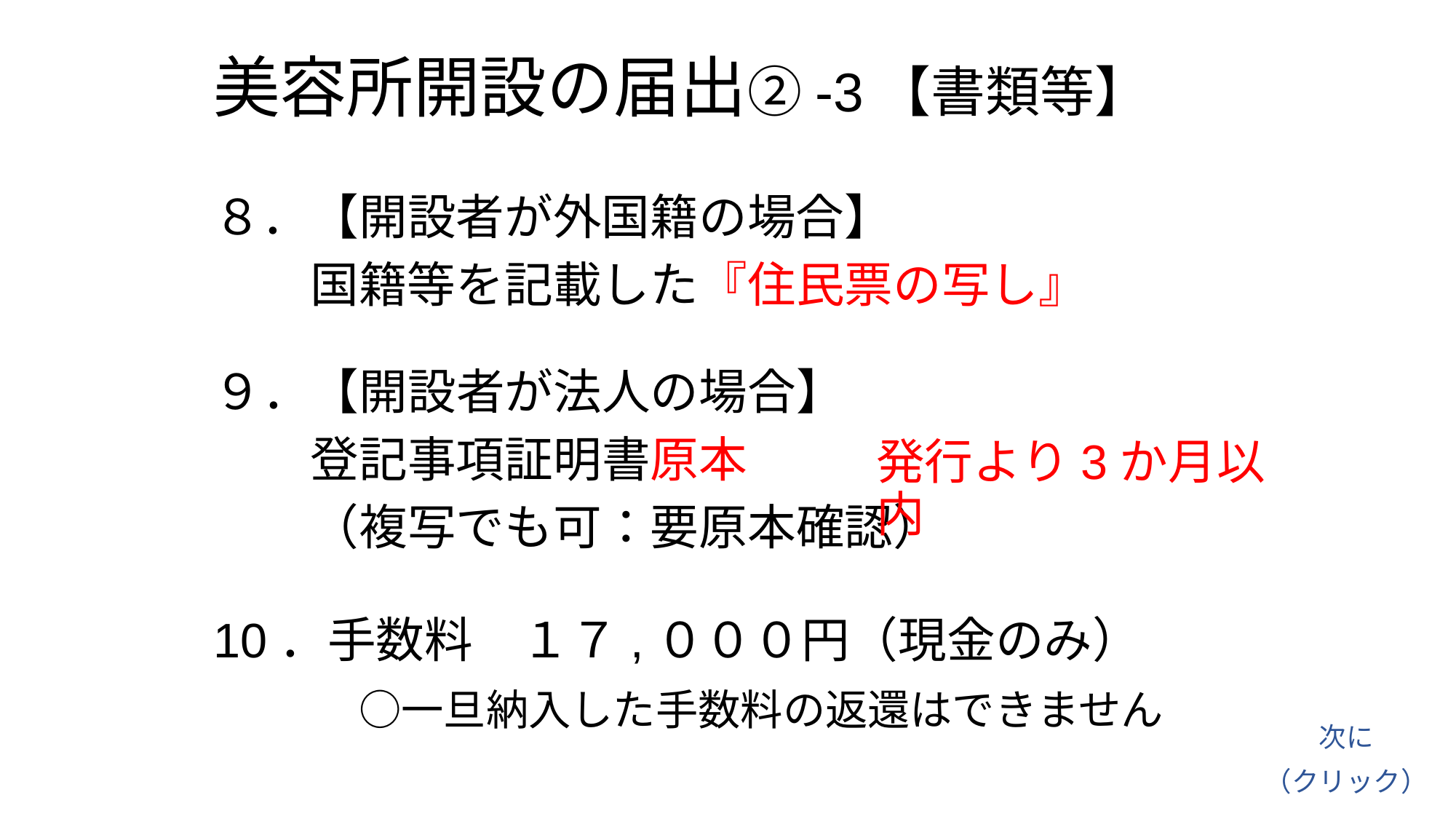

美容所開設の届出②-3【書類等】
８．【開設者が外国籍の場合】
　　国籍等を記載した『住民票の写し』
９．【開設者が法人の場合】
　　登記事項証明書原本
　　（複写でも可：要原本確認）
　　（複写でも可）

発行より3か月以内
10．手数料　１７,０００円（現金のみ）
　　　○一旦納入した手数料の返還はできません

次に
（クリック）